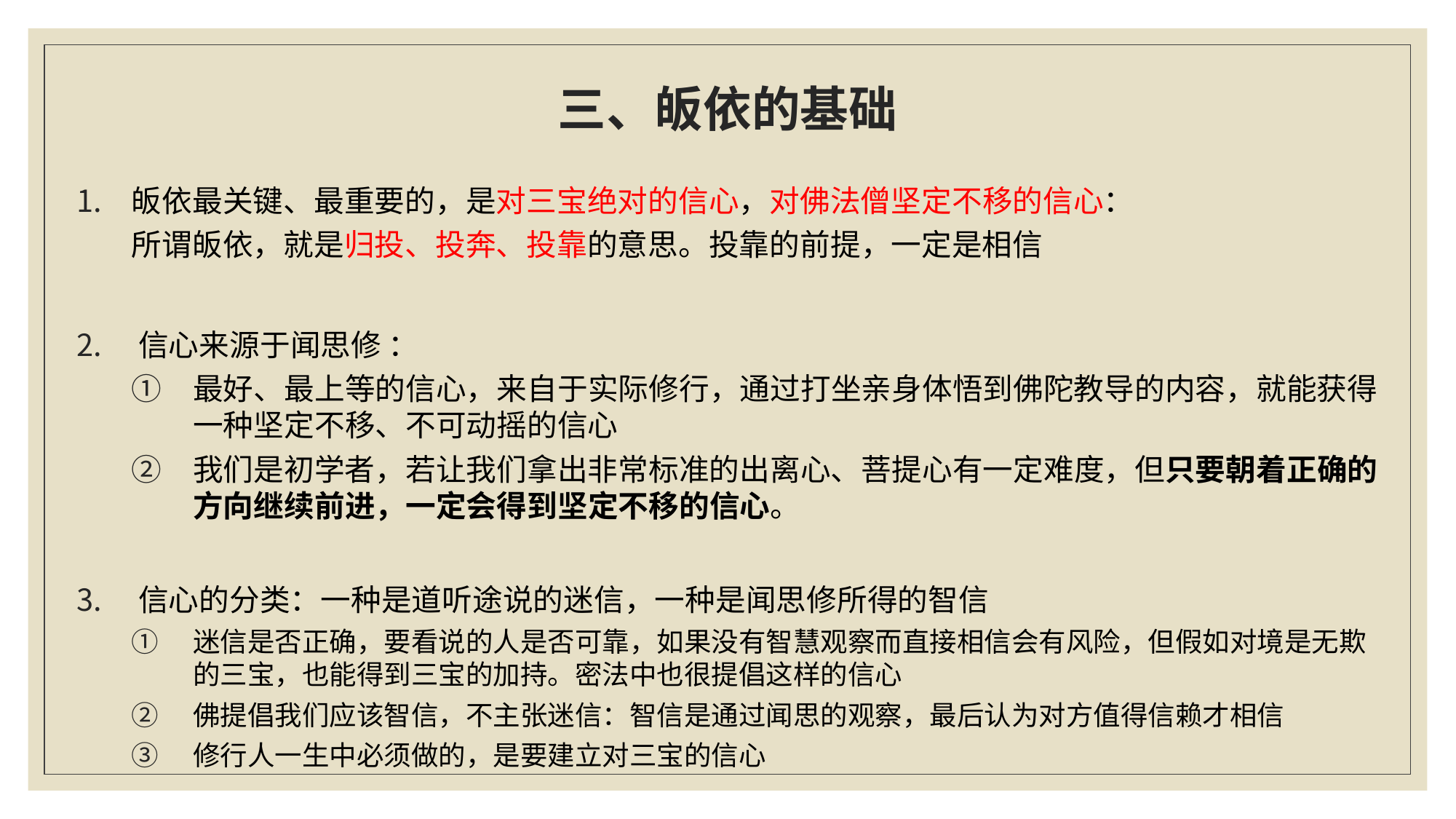

# 三、皈依的基础
皈依最关键、最重要的，是对三宝绝对的信心，对佛法僧坚定不移的信心：
所谓皈依，就是归投、投奔、投靠的意思。投靠的前提，一定是相信

信心来源于闻思修 ：
最好、最上等的信心，来自于实际修行，通过打坐亲身体悟到佛陀教导的内容，就能获得一种坚定不移、不可动摇的信心
我们是初学者，若让我们拿出非常标准的出离心、菩提心有一定难度，但只要朝着正确的方向继续前进，一定会得到坚定不移的信心。

信心的分类：一种是道听途说的迷信，一种是闻思修所得的智信
迷信是否正确，要看说的人是否可靠，如果没有智慧观察而直接相信会有风险，但假如对境是无欺的三宝，也能得到三宝的加持。密法中也很提倡这样的信心
佛提倡我们应该智信，不主张迷信：智信是通过闻思的观察，最后认为对方值得信赖才相信
修行人一生中必须做的，是要建立对三宝的信心